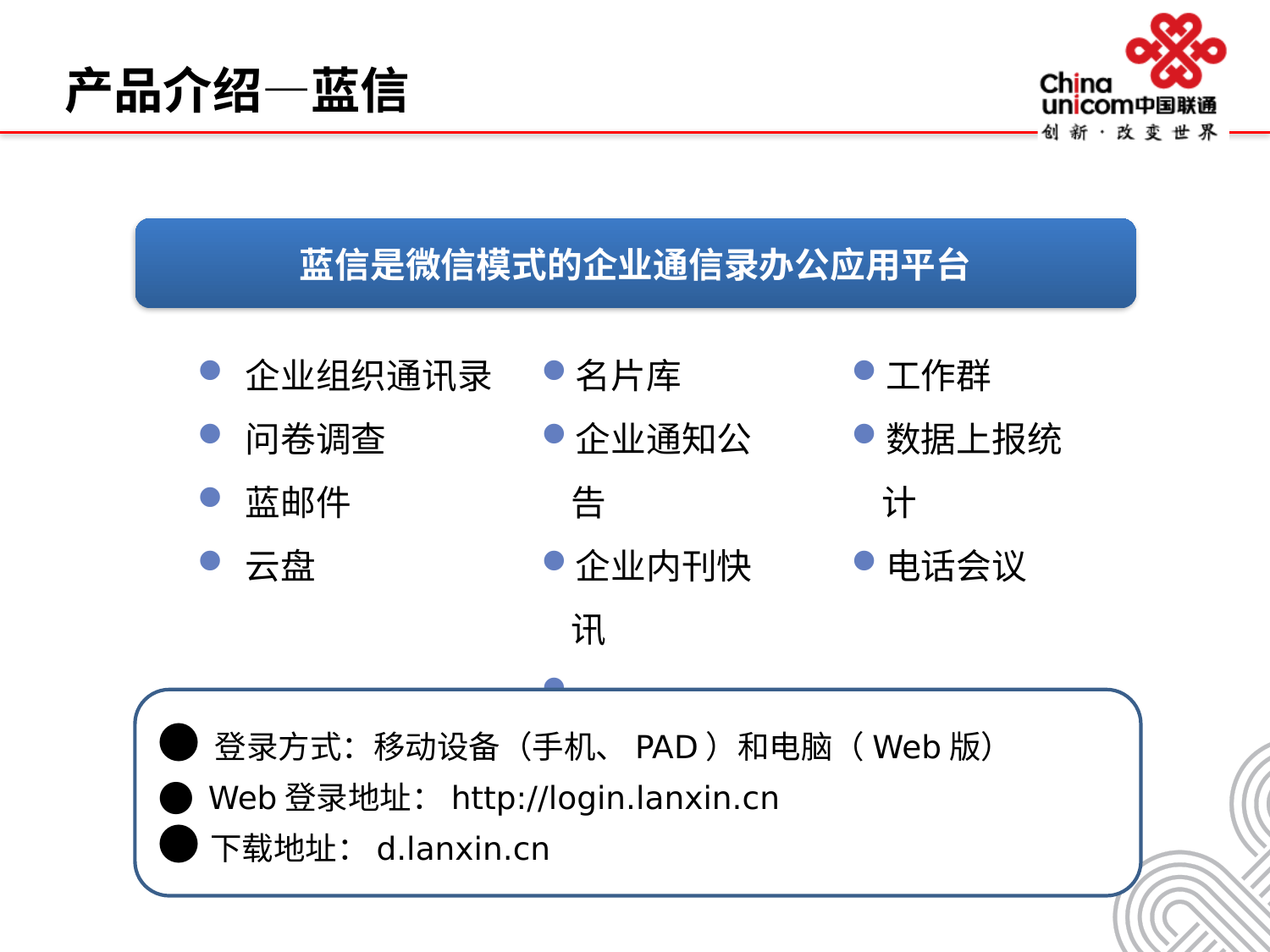

产品介绍—蓝信

蓝信是微信模式的企业通信录办公应用平台
企业组织通讯录
问卷调查
蓝邮件
云盘
名片库
企业通知公告
企业内刊快讯
………
工作群
数据上报统计
电话会议
● 登录方式：移动设备（手机、PAD）和电脑（Web版）
● Web登录地址：http://login.lanxin.cn
●下载地址：d.lanxin.cn